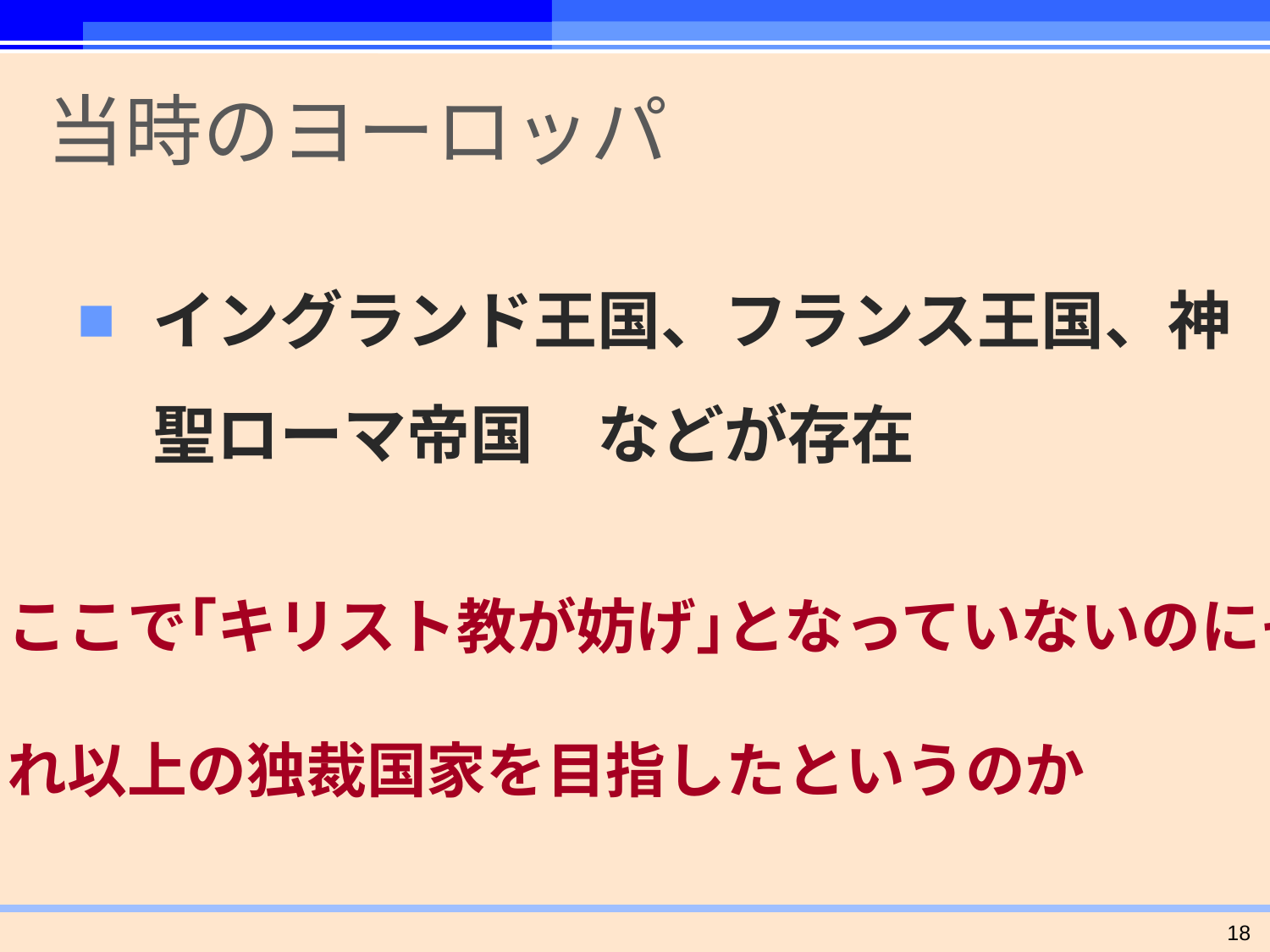

当時のヨーロッパ
イングランド王国、フランス王国、神聖ローマ帝国　などが存在
ここで｢キリスト教が妨げ｣となっていないのにそれ以上の独裁国家を目指したというのか
18